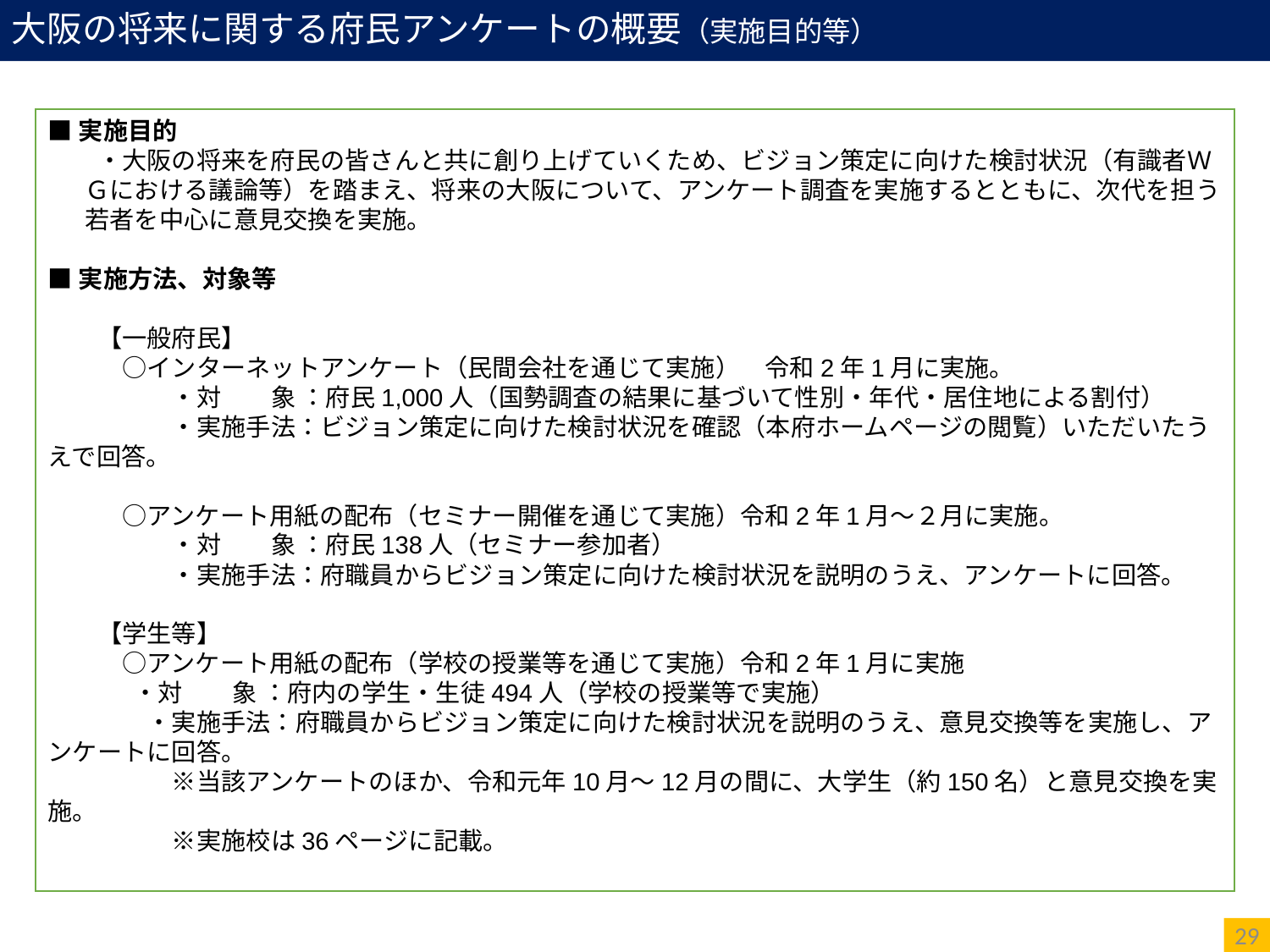

大阪の将来に関する府民アンケートの概要（実施目的等）
■実施目的
　　・大阪の将来を府民の皆さんと共に創り上げていくため、ビジョン策定に向けた検討状況（有識者ＷＧにおける議論等）を踏まえ、将来の大阪について、アンケート調査を実施するとともに、次代を担う若者を中心に意見交換を実施。

■実施方法、対象等

　　【一般府民】
　　　○インターネットアンケート（民間会社を通じて実施）　令和2年1月に実施。
　　　　　・対　　象 ：府民1,000人（国勢調査の結果に基づいて性別・年代・居住地による割付）
　　　　　・実施手法：ビジョン策定に向けた検討状況を確認（本府ホームページの閲覧）いただいたうえで回答。

　　　○アンケート用紙の配布（セミナー開催を通じて実施）令和2年1月〜２月に実施。
　　　　　・対　　象 ：府民138人（セミナー参加者）
　　　　　・実施手法：府職員からビジョン策定に向けた検討状況を説明のうえ、アンケートに回答。

　　【学生等】
　　　○アンケート用紙の配布（学校の授業等を通じて実施）令和2年1月に実施
　　  　・対　　象 ：府内の学生・生徒494人（学校の授業等で実施）
　　　　・実施手法：府職員からビジョン策定に向けた検討状況を説明のうえ、意見交換等を実施し、アンケートに回答。
　　　　　※当該アンケートのほか、令和元年10月〜12月の間に、大学生（約150名）と意見交換を実施。
　　　　　※実施校は36ページに記載。

29